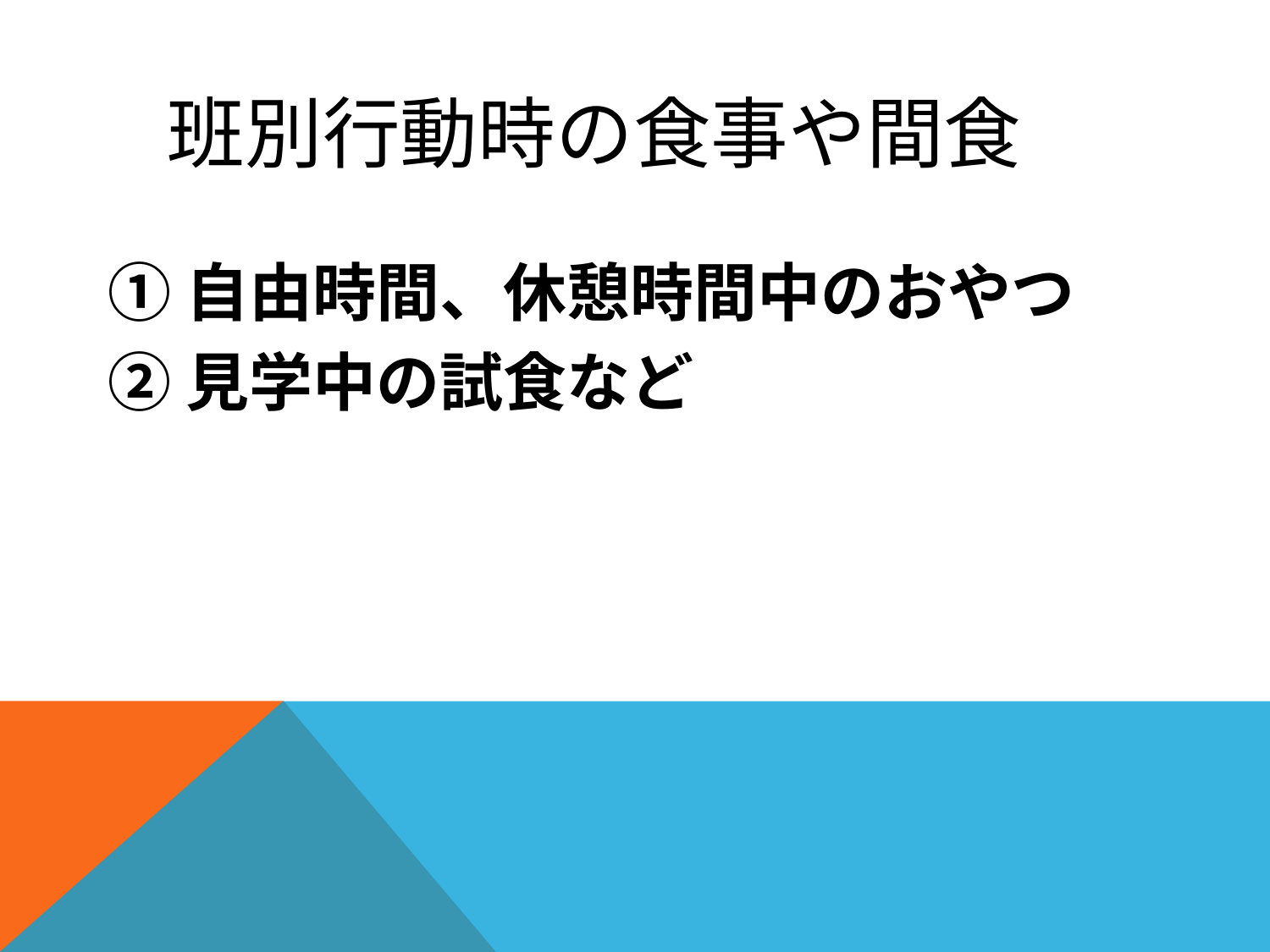

# 班別行動時の食事や間食
①自由時間、休憩時間中のおやつ
②見学中の試食など